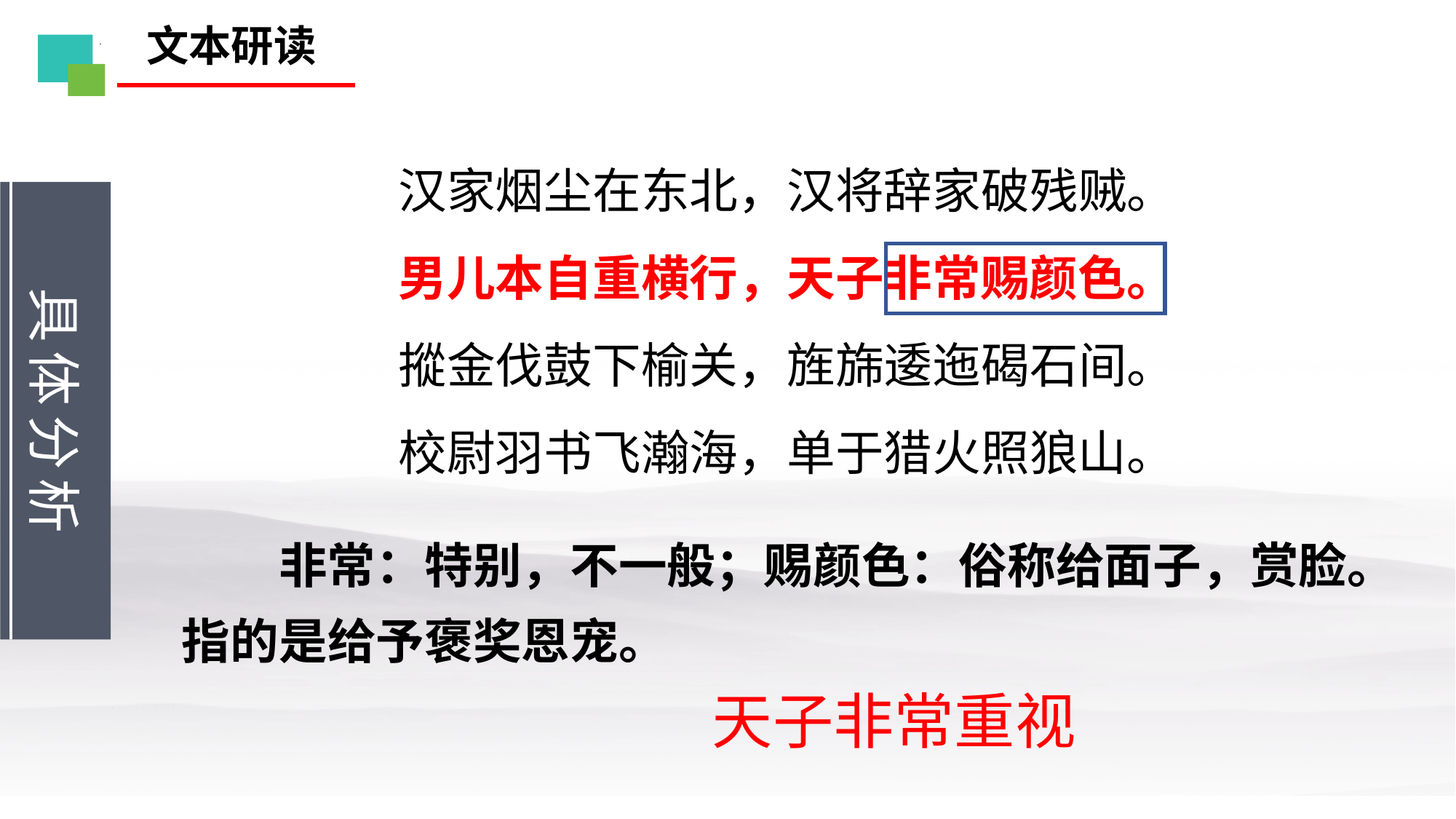

文本研读

汉家烟尘在东北，汉将辞家破残贼。
男儿本自重横行，天子非常赐颜色。
摐金伐鼓下榆关，旌旆逶迤碣石间。
校尉羽书飞瀚海，单于猎火照狼山。
具体分析

非常：特别，不一般；赐颜色：俗称给面子，赏脸。指的是给予褒奖恩宠。
天子非常重视